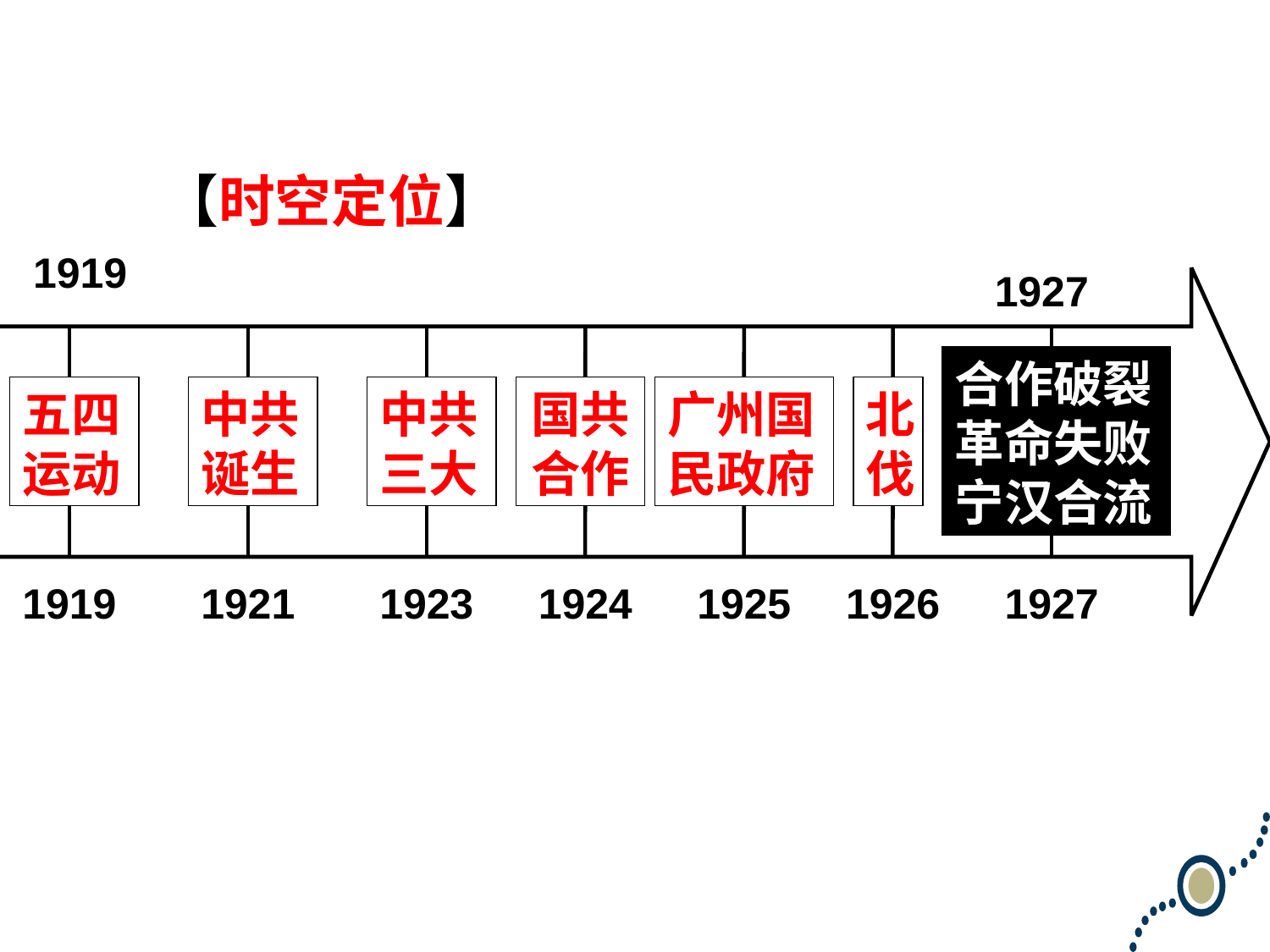

【时空定位】
1919
1927

中共三大
1923
广州国民政府
1925
北伐
1926
1927
合作破裂
革命失败
宁汉合流
五四运动
中共诞生
国共合作
武汉政府
七 一 五

四 一 二
南京政府
1919
1921
1924